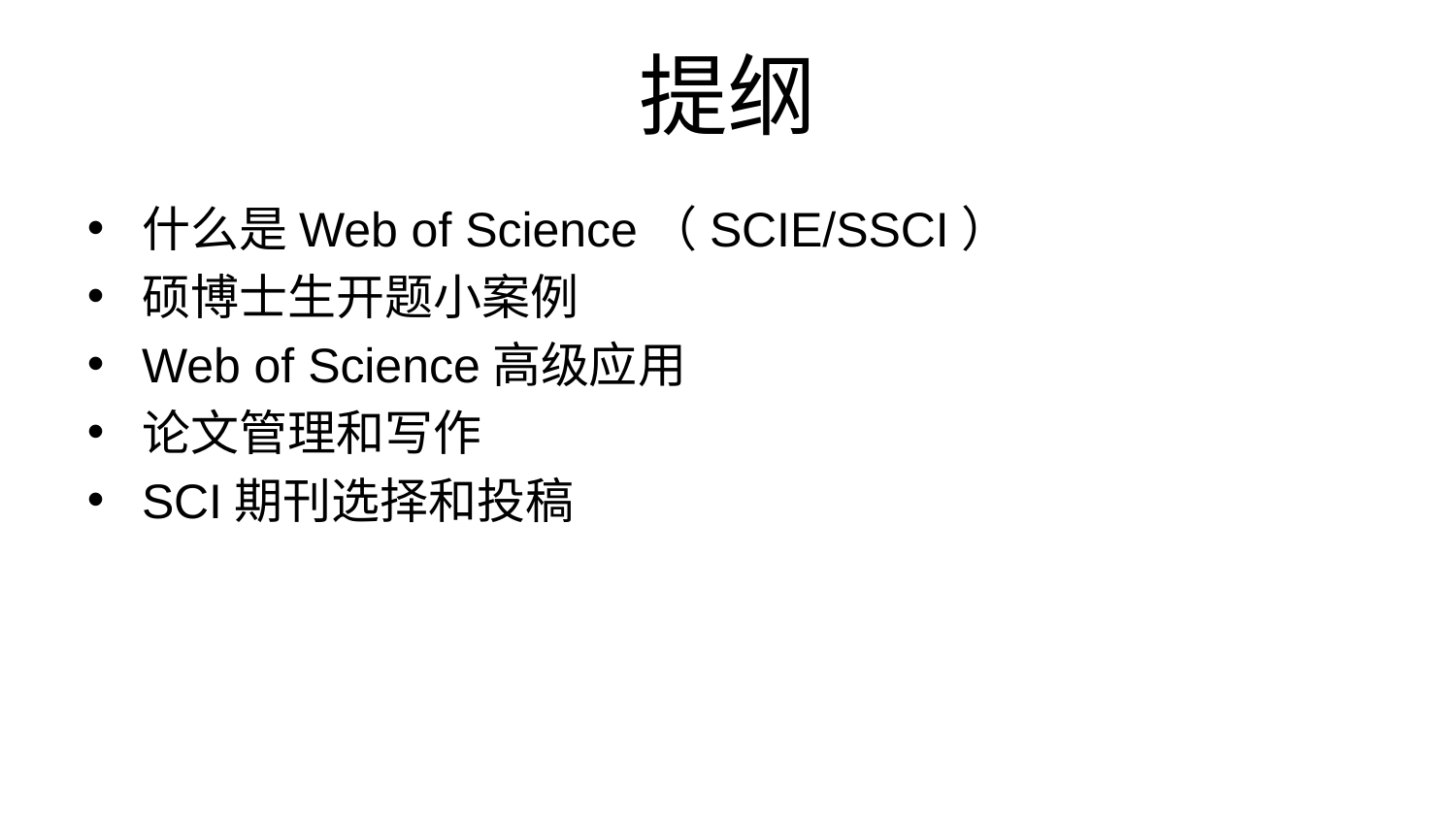

# 提纲
什么是Web of Science（SCIE/SSCI）
硕博士生开题小案例
Web of Science高级应用
论文管理和写作
SCI期刊选择和投稿